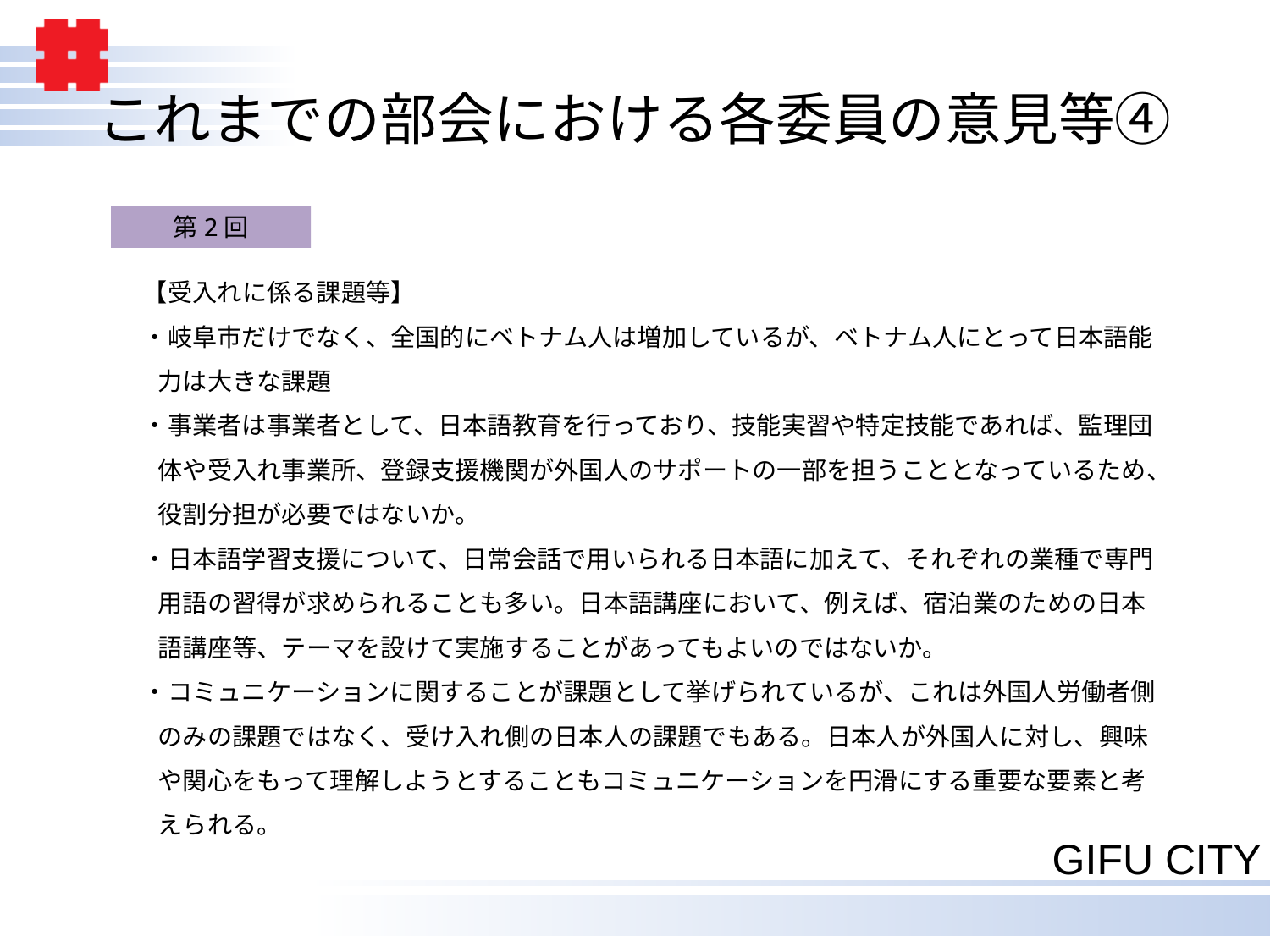

# これまでの部会における各委員の意見等④
第2回
【受入れに係る課題等】
・岐阜市だけでなく、全国的にベトナム人は増加しているが、ベトナム人にとって日本語能力は大きな課題
・事業者は事業者として、日本語教育を行っており、技能実習や特定技能であれば、監理団体や受入れ事業所、登録支援機関が外国人のサポートの一部を担うこととなっているため、役割分担が必要ではないか。
・日本語学習支援について、日常会話で用いられる日本語に加えて、それぞれの業種で専門用語の習得が求められることも多い。日本語講座において、例えば、宿泊業のための日本語講座等、テーマを設けて実施することがあってもよいのではないか。
・コミュニケーションに関することが課題として挙げられているが、これは外国人労働者側のみの課題ではなく、受け入れ側の日本人の課題でもある。日本人が外国人に対し、興味や関心をもって理解しようとすることもコミュニケーションを円滑にする重要な要素と考えられる。
7